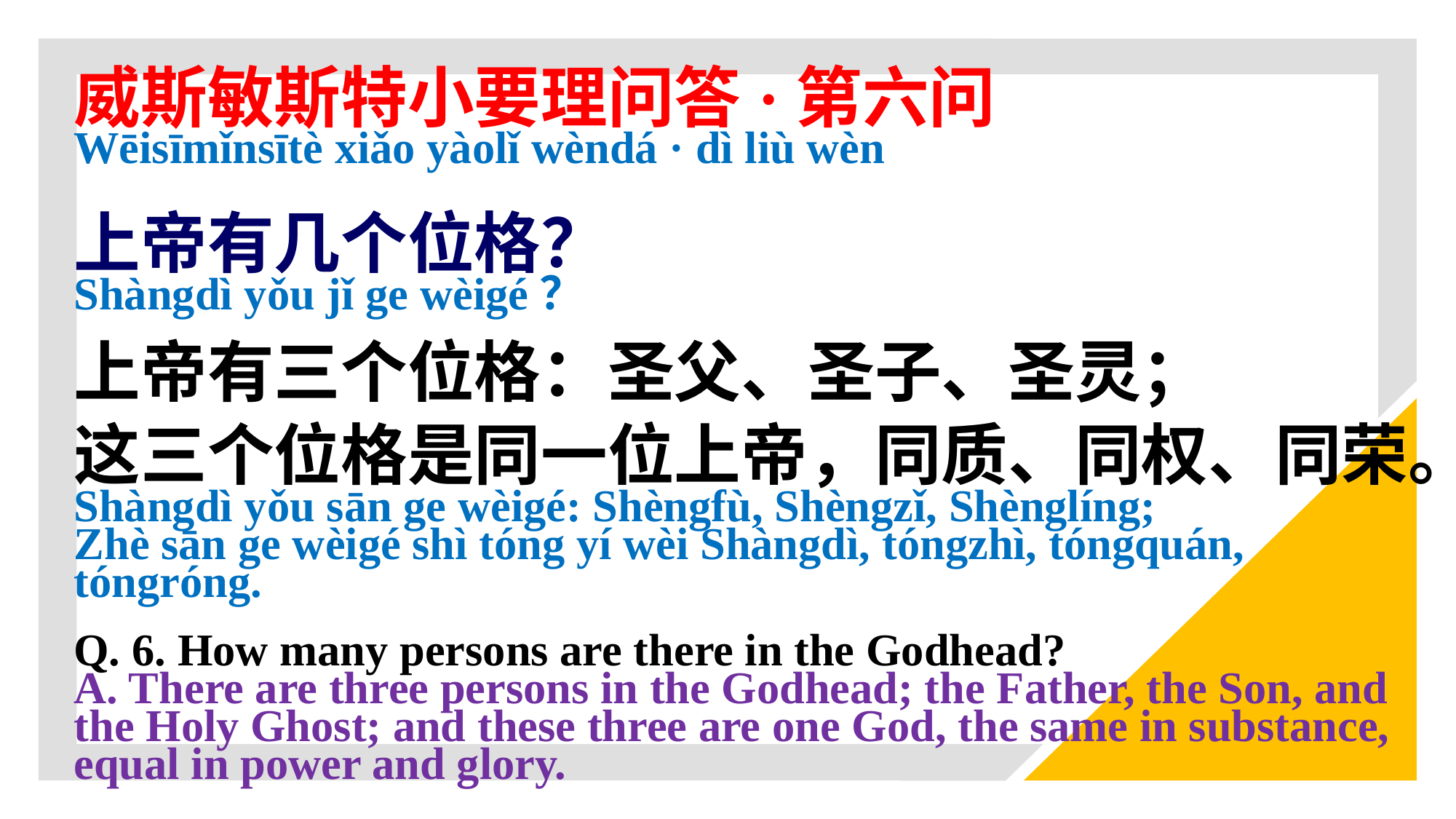

威斯敏斯特小要理问答·第六问
Wēisīmǐnsītè xiǎo yàolǐ wèndá · dì liù wèn

上帝有几个位格？
Shàngdì yǒu jǐ ge wèigé？

上帝有三个位格：圣父、圣子、圣灵；
这三个位格是同一位上帝，同质、同权、同荣。
Shàngdì yǒu sān ge wèigé: Shèngfù, Shèngzǐ, Shènglíng;
Zhè sān ge wèigé shì tóng yí wèi Shàngdì, tóngzhì, tóngquán, tóngróng.

Q. 6. How many persons are there in the Godhead?
A. There are three persons in the Godhead; the Father, the Son, and the Holy Ghost; and these three are one God, the same in substance, equal in power and glory.